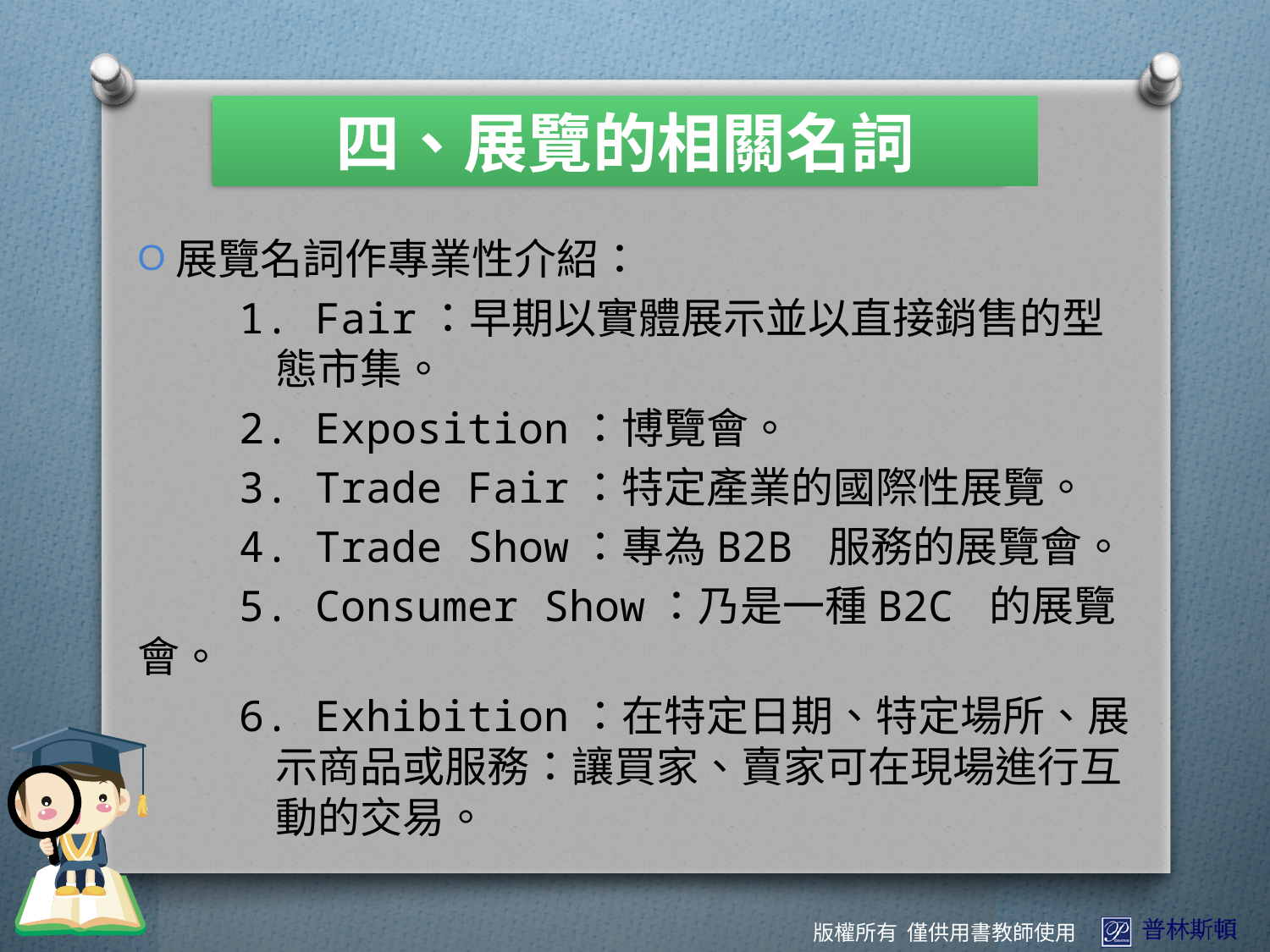

四、展覽的相關名詞
展覽名詞作專業性介紹：
    1. Fair：早期以實體展示並以直接銷售的型態市集。
    2. Exposition：博覽會。
    3. Trade Fair：特定產業的國際性展覽。
    4. Trade Show：專為B2B 服務的展覽會。
    5. Consumer Show：乃是一種B2C 的展覽會。
    6. Exhibition：在特定日期、特定場所、展示商品或服務：讓買家、賣家可在現場進行互動的交易。